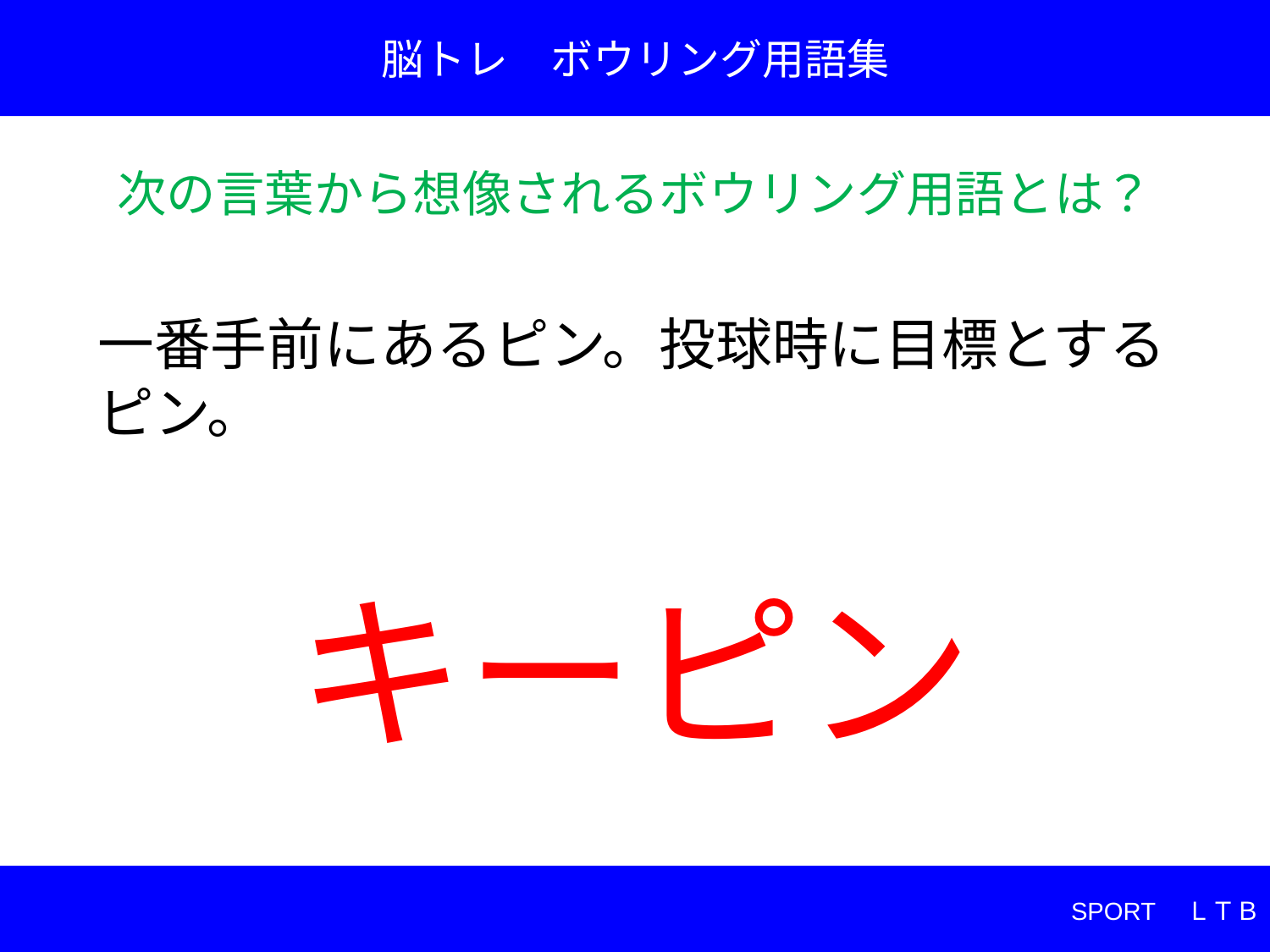

脳トレ　ボウリング用語集
次の言葉から想像されるボウリング用語とは？
一番手前にあるピン。投球時に目標とするピン。

# キーピン
SPORT　ＬＴＢ